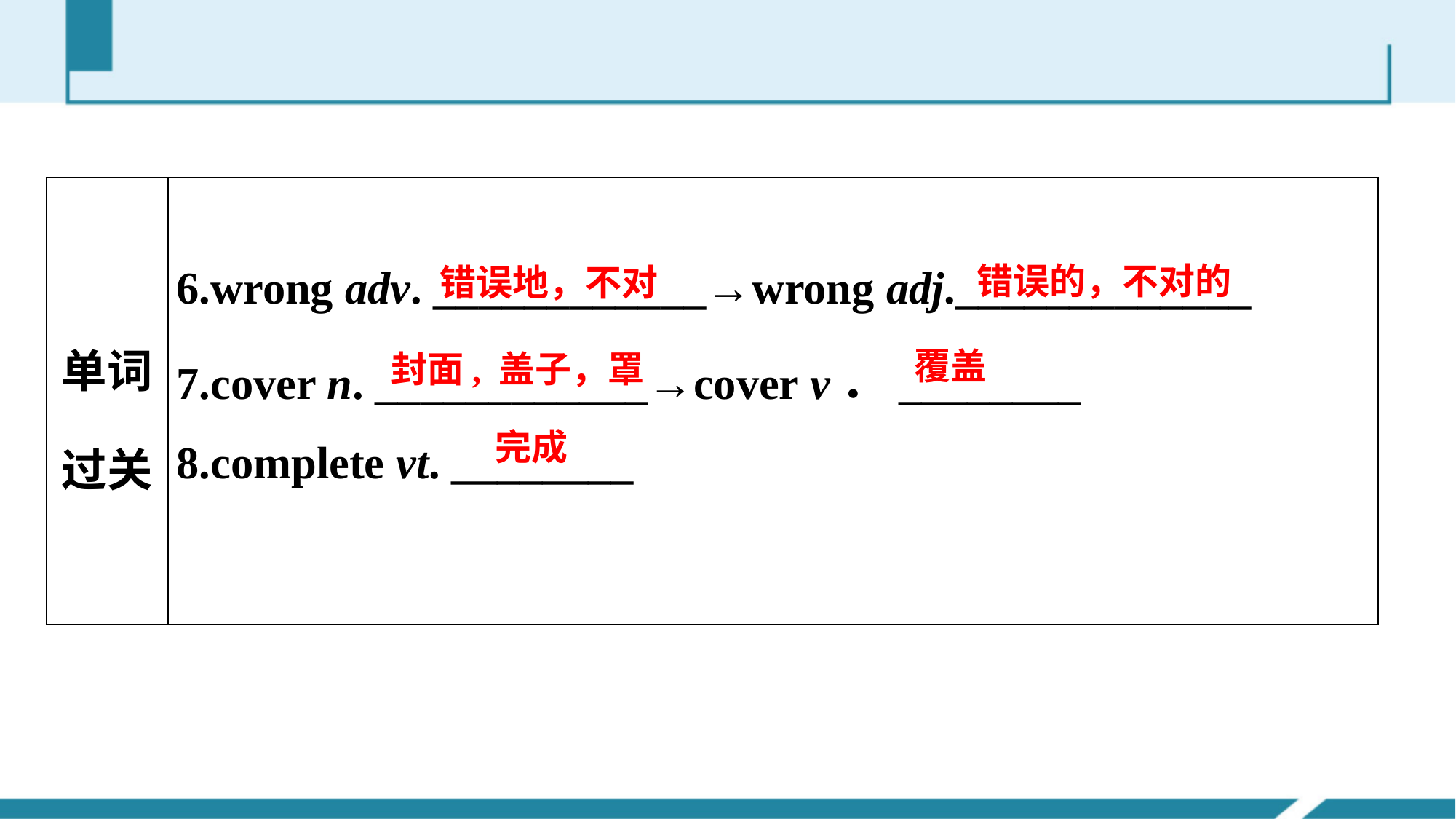

| 单词过关 | 6.wrong adv. \_\_\_\_\_\_\_\_\_\_\_\_→wrong adj.\_\_\_\_\_\_\_\_\_\_\_\_\_ 7.cover n. \_\_\_\_\_\_\_\_\_\_\_\_→cover v．\_\_\_\_\_\_\_\_ 8.complete vt. \_\_\_\_\_\_\_\_ |
| --- | --- |
错误的，不对的
错误地，不对
覆盖
封面, 盖子，罩
完成